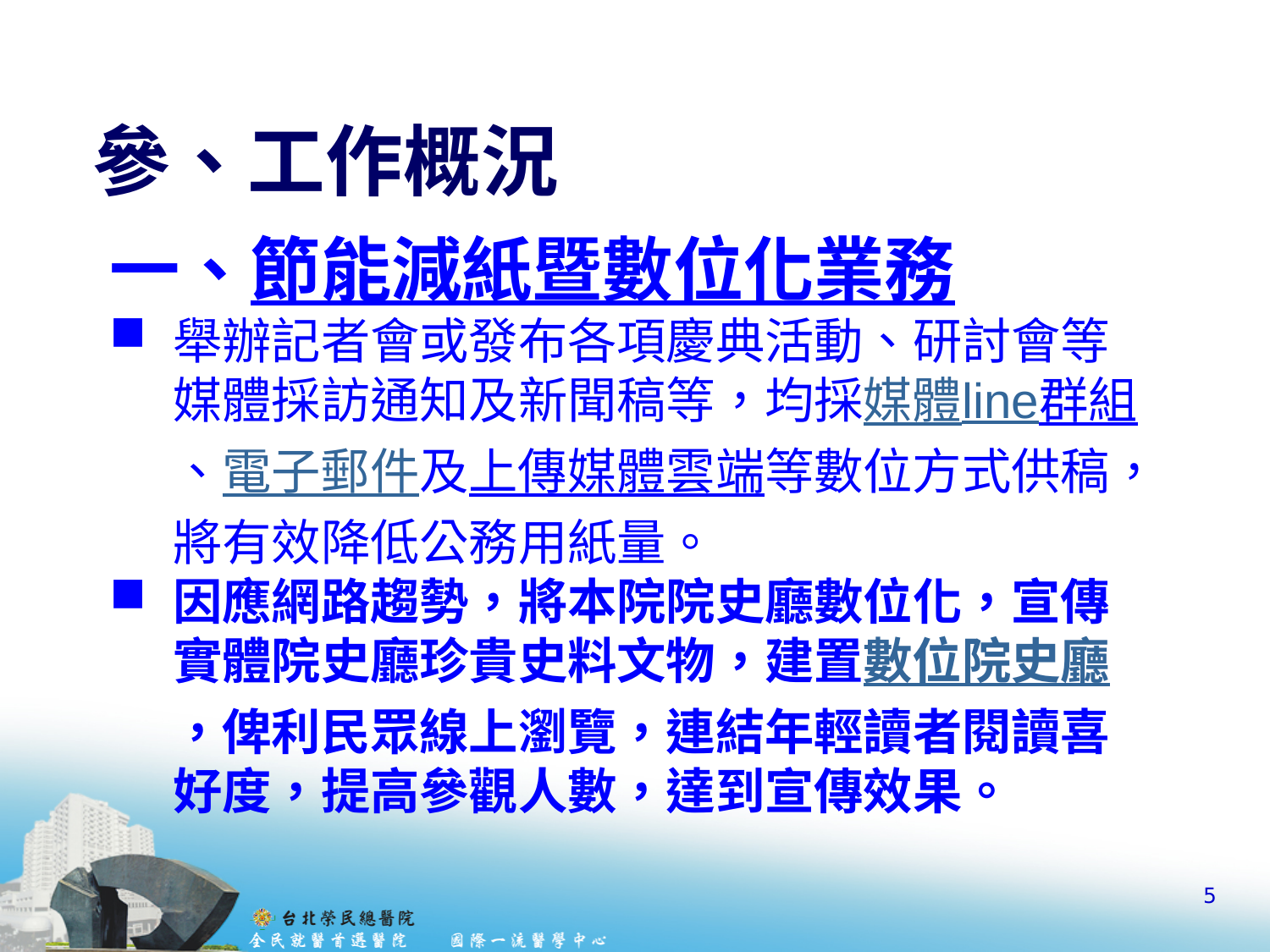

# 參、工作概況
一、節能減紙暨數位化業務
舉辦記者會或發布各項慶典活動、研討會等媒體採訪通知及新聞稿等，均採媒體line群組、電子郵件及上傳媒體雲端等數位方式供稿，將有效降低公務用紙量。
因應網路趨勢，將本院院史廳數位化，宣傳實體院史廳珍貴史料文物，建置數位院史廳，俾利民眾線上瀏覽，連結年輕讀者閱讀喜好度，提高參觀人數，達到宣傳效果。
5